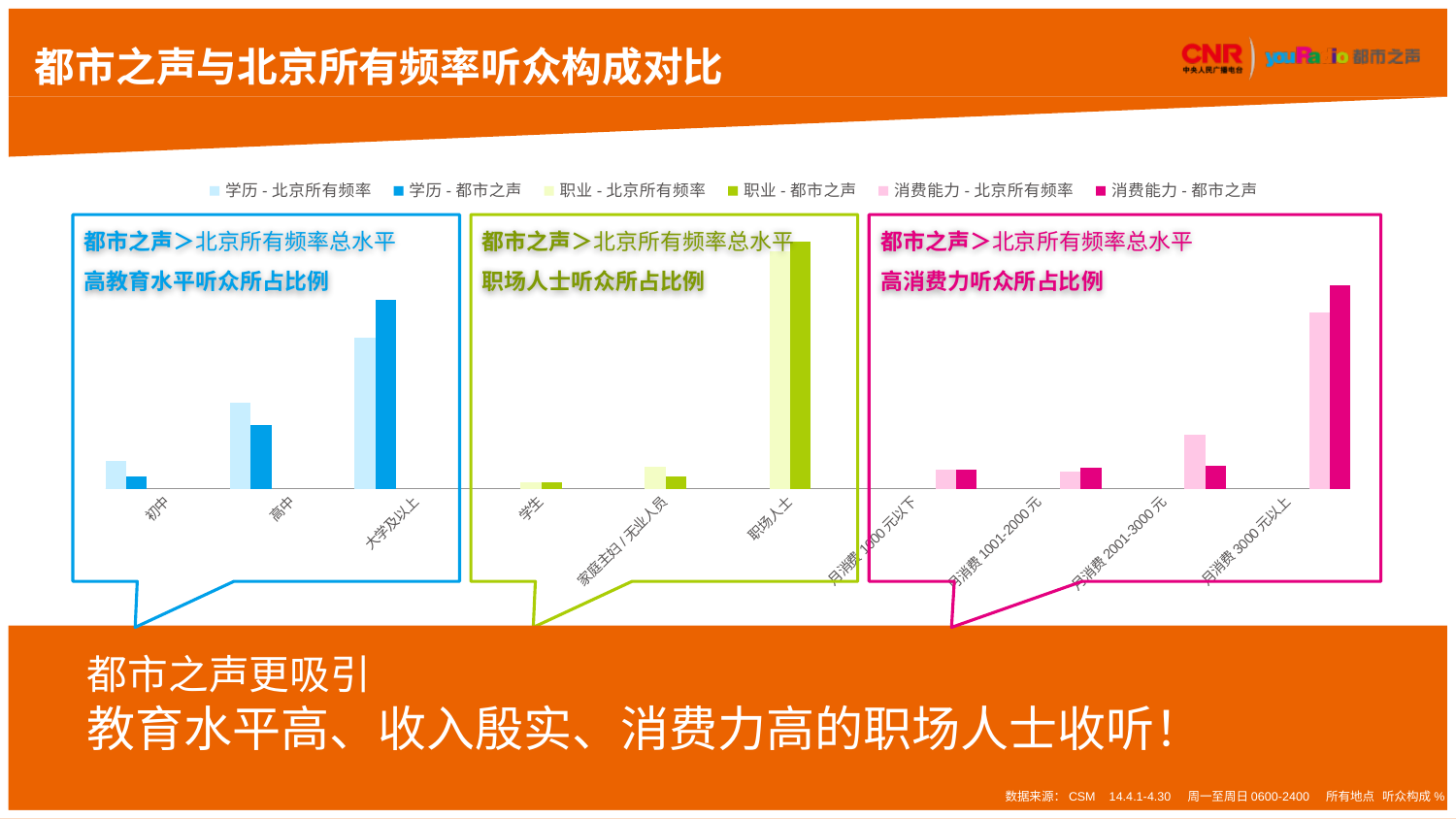

# 都市之声与北京所有频率听众构成对比

### Chart

| Category | 学历-北京所有频率 | 学历-都市之声 | 职业-北京所有频率 | 职业-都市之声 | 消费能力-北京所有频率 | 消费能力-都市之声 |
|---|---|---|---|---|---|---|
| 初中 | 10.3 | 4.6 | None | None | None | None |
| 高中 | 32.5 | 24.0 | None | None | None | None |
| 大学及以上 | 56.9 | 71.1 | None | None | None | None |
| 学生 | None | None | 2.4 | 2.5 | None | None |
| 家庭主妇/无业人员 | None | None | 8.3 | 4.5 | None | None |
| 职场人士 | None | None | 89.3 | 93.0 | None | None |
| 月消费1000元以下 | None | None | None | None | 7.0 | 7.0 |
| 月消费1001-2000元 | None | None | None | None | 6.4 | 8.0 |
| 月消费2001-3000元 | None | None | None | None | 20.4 | 8.6 |
| 月消费3000元以上 | None | None | None | None | 66.2 | 76.4 |
都市之声＞北京所有频率总水平
高教育水平听众所占比例
都市之声＞北京所有频率总水平
职场人士听众所占比例
都市之声＞北京所有频率总水平
高消费力听众所占比例

都市之声更吸引
教育水平高、收入殷实、消费力高的职场人士收听！
数据来源：CSM    14.4.1-4.30    周一至周日0600-2400    所有地点   听众构成%